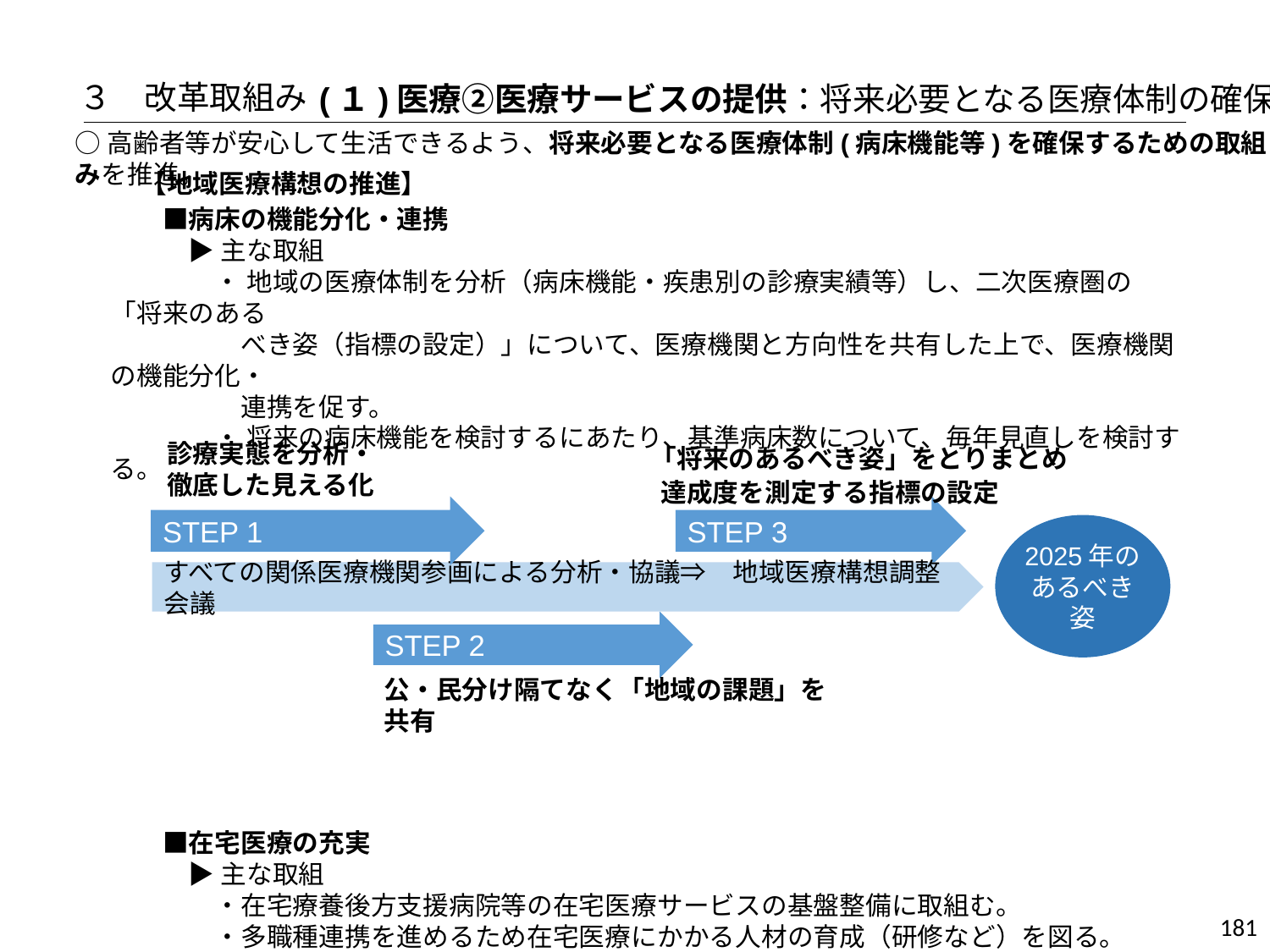

３　改革取組み
(１)医療②医療サービスの提供：将来必要となる医療体制の確保
○高齢者等が安心して生活できるよう、将来必要となる医療体制(病床機能等)を確保するための取組みを推進。
　　【地域医療構想の推進】
　　■病床の機能分化・連携
　　　▶ 主な取組
　　　　・ 地域の医療体制を分析（病床機能・疾患別の診療実績等）し、二次医療圏の「将来のある
　　　　　べき姿（指標の設定）」について、医療機関と方向性を共有した上で、医療機関の機能分化・
　　　　　連携を促す。
　　　　・ 将来の病床機能を検討するにあたり、基準病床数について、毎年見直しを検討する。

　　■在宅医療の充実
　　　▶ 主な取組
　　　　・在宅療養後方支援病院等の在宅医療サービスの基盤整備に取組む。
　　　　・多職種連携を進めるため在宅医療にかかる人材の育成（研修など）を図る。
診療実態を分析・
徹底した見える化
「将来のあるべき姿」をとりまとめ
達成度を測定する指標の設定
STEP 1
STEP 3
2025年の
あるべき姿
すべての関係医療機関参画による分析・協議⇒　地域医療構想調整会議
STEP 2
公・民分け隔てなく「地域の課題」を共有
181